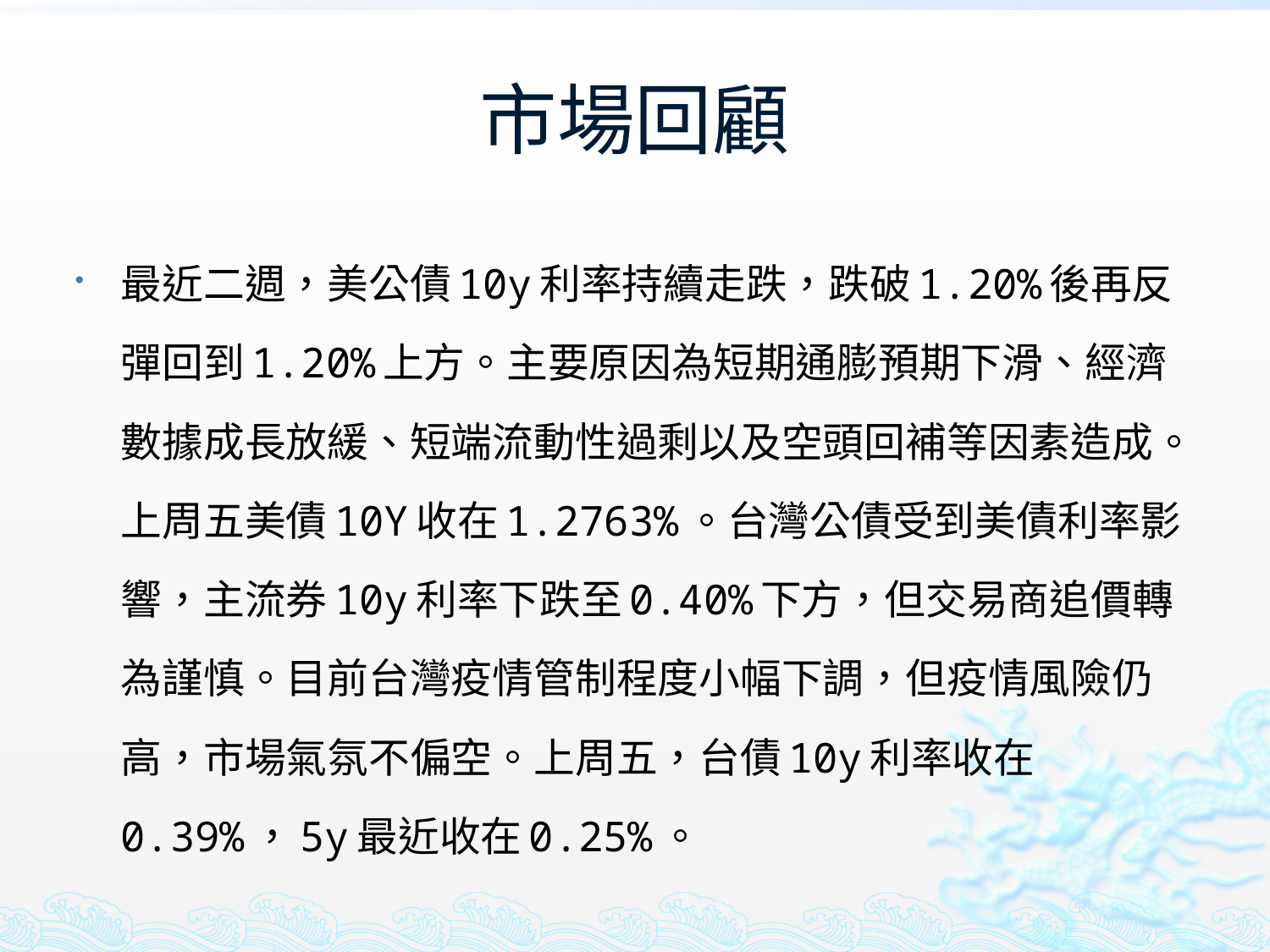

# 市場回顧
最近二週，美公債10y利率持續走跌，跌破1.20%後再反彈回到1.20%上方。主要原因為短期通膨預期下滑、經濟數據成長放緩、短端流動性過剩以及空頭回補等因素造成。上周五美債10Y收在1.2763%。台灣公債受到美債利率影響，主流券10y利率下跌至0.40%下方，但交易商追價轉為謹慎。目前台灣疫情管制程度小幅下調，但疫情風險仍高，市場氣氛不偏空。上周五，台債10y利率收在0.39%，5y最近收在0.25%。